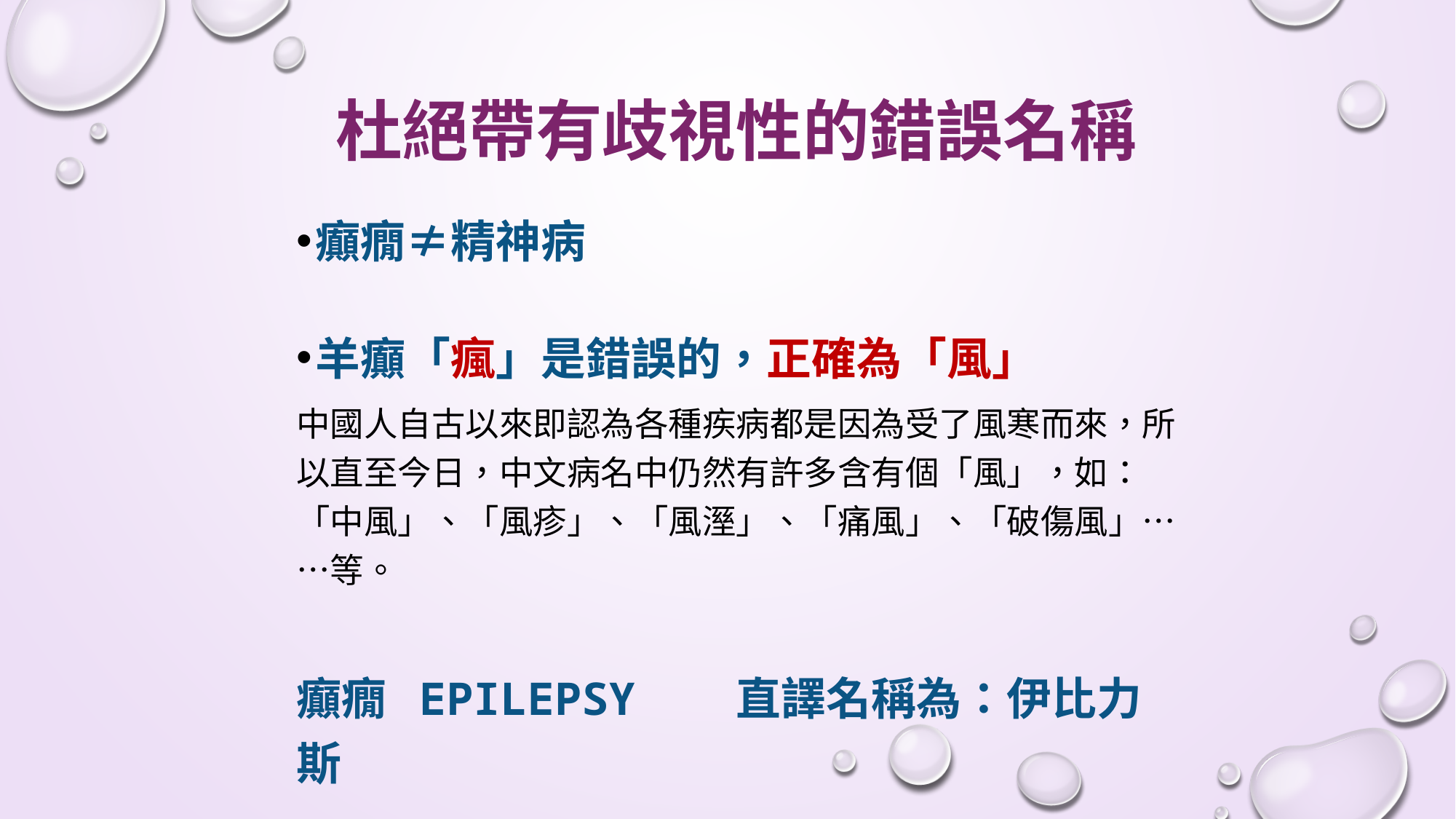

# 杜絕帶有歧視性的錯誤名稱
癲癇≠精神病

羊癲「瘋」是錯誤的，正確為「風」
中國人自古以來即認為各種疾病都是因為受了風寒而來，所以直至今日，中文病名中仍然有許多含有個「風」，如：「中風」、「風疹」、「風溼」、「痛風」、「破傷風」……等。

癲癇 Epilepsy　  直譯名稱為：伊比力斯